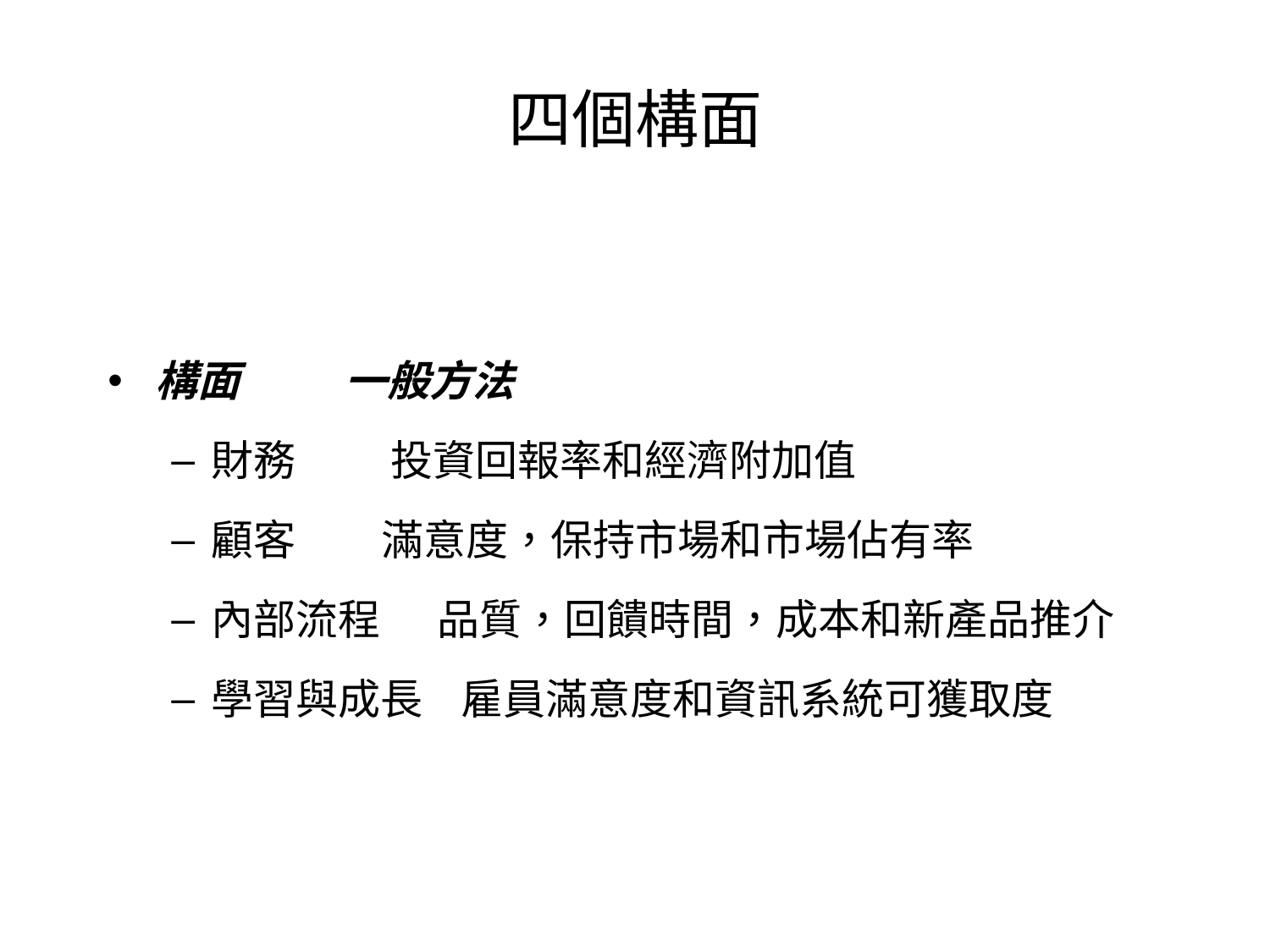

# 四個構面
構面           一般方法
財務          投資回報率和經濟附加值
顧客         滿意度，保持市場和市場佔有率
內部流程      品質，回饋時間，成本和新產品推介
學習與成長    雇員滿意度和資訊系統可獲取度